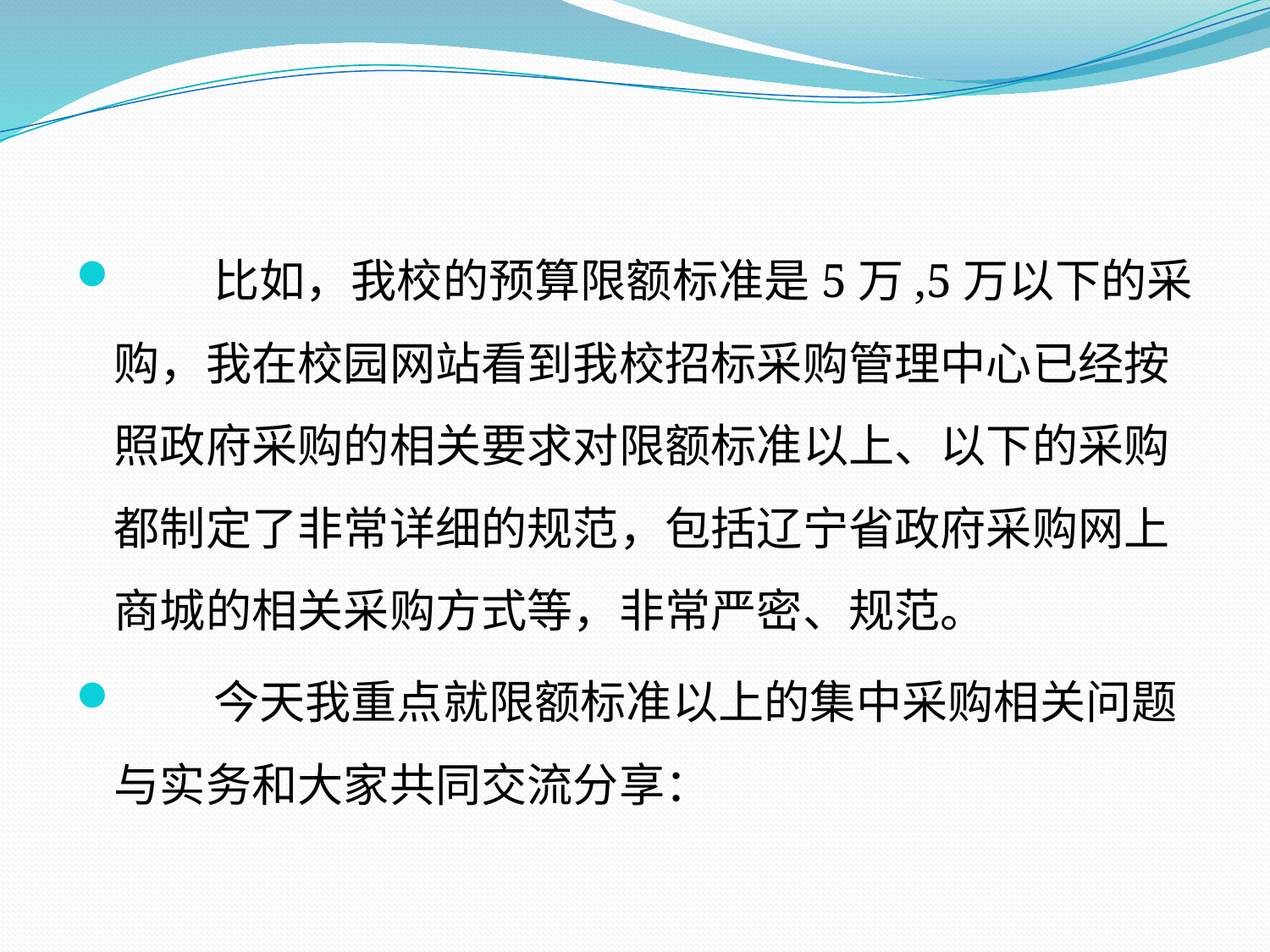

#
        比如，我校的预算限额标准是5万,5万以下的采购，我在校园网站看到我校招标采购管理中心已经按照政府采购的相关要求对限额标准以上、以下的采购都制定了非常详细的规范，包括辽宁省政府采购网上商城的相关采购方式等，非常严密、规范。
        今天我重点就限额标准以上的集中采购相关问题与实务和大家共同交流分享：